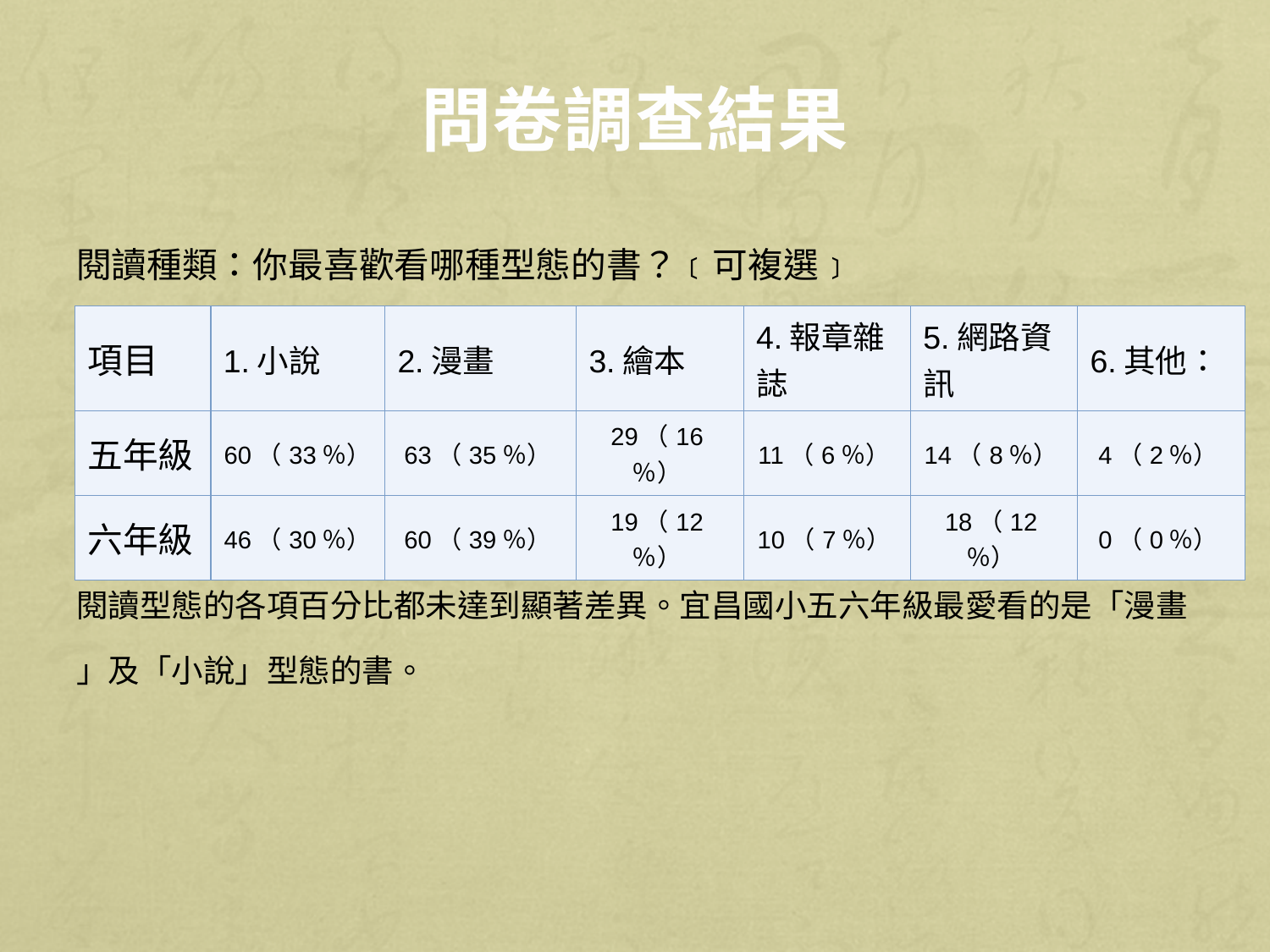

# 問卷調查結果
閱讀種類：你最喜歡看哪種型態的書？﹝可複選﹞

我們的看法：
閱讀型態的各項百分比都未達到顯著差異。宜昌國小五六年級最愛看的是「漫畫
」及「小說」型態的書。
| 項目 | 1.小說 | 2.漫畫 | 3.繪本 | 4.報章雜誌 | 5.網路資訊 | 6.其他： |
| --- | --- | --- | --- | --- | --- | --- |
| 五年級 | 60（33％） | 63（35％） | 29（16％） | 11（6％） | 14（8％） | 4（2％） |
| 六年級 | 46（30％） | 60（39％） | 19（12％） | 10（7％） | 18（12％） | 0（0％） |